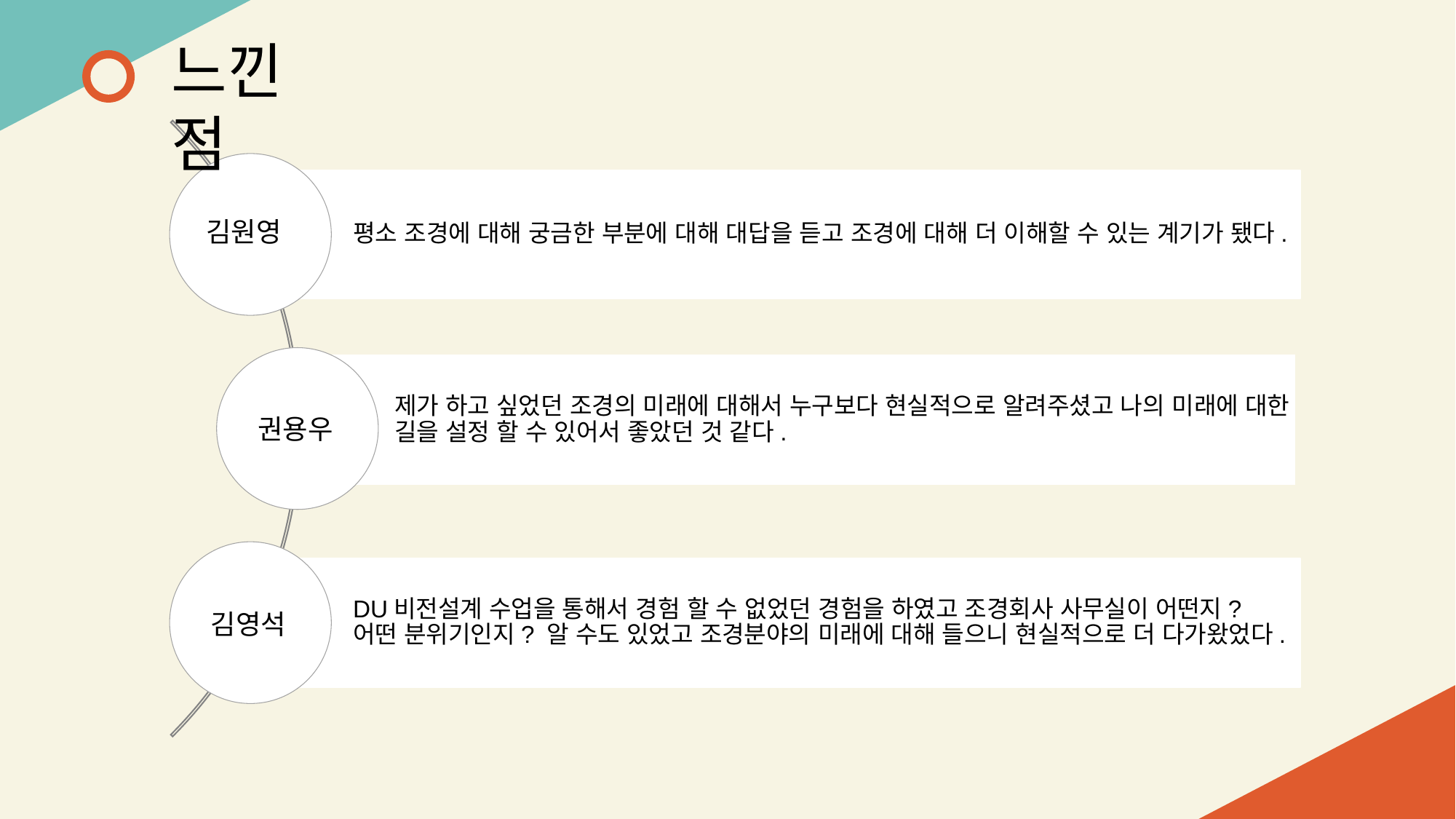

느낀점

평소 조경에 대해 궁금한 부분에 대해 대답을 듣고 조경에 대해 더 이해할 수 있는 계기가 됐다.
제가 하고 싶었던 조경의 미래에 대해서 누구보다 현실적으로 알려주셨고 나의 미래에 대한 길을 설정 할 수 있어서 좋았던 것 같다.
DU비전설계 수업을 통해서 경험 할 수 없었던 경험을 하였고 조경회사 사무실이 어떤지? 어떤 분위기인지? 알 수도 있었고 조경분야의 미래에 대해 들으니 현실적으로 더 다가왔었다.
김원영
권용우
김영석